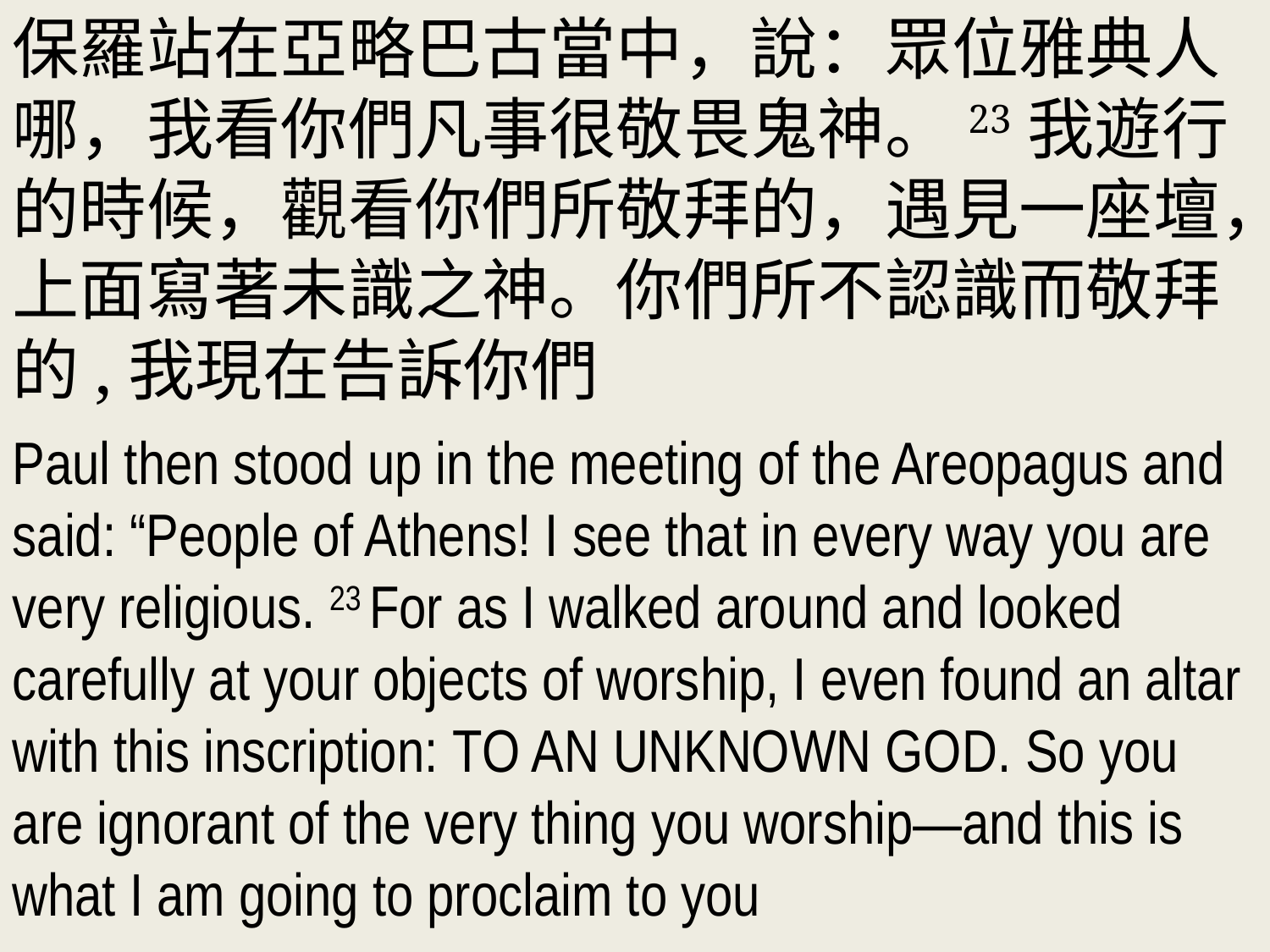

保羅站在亞略巴古當中，說：眾位雅典人哪，我看你們凡事很敬畏鬼神。23我遊行的時候，觀看你們所敬拜的，遇見一座壇，上面寫著未識之神。你們所不認識而敬拜的,我現在告訴你們
Paul then stood up in the meeting of the Areopagus and said: “People of Athens! I see that in every way you are very religious. 23 For as I walked around and looked carefully at your objects of worship, I even found an altar with this inscription: to an unknown god. So you are ignorant of the very thing you worship—and this is what I am going to proclaim to you